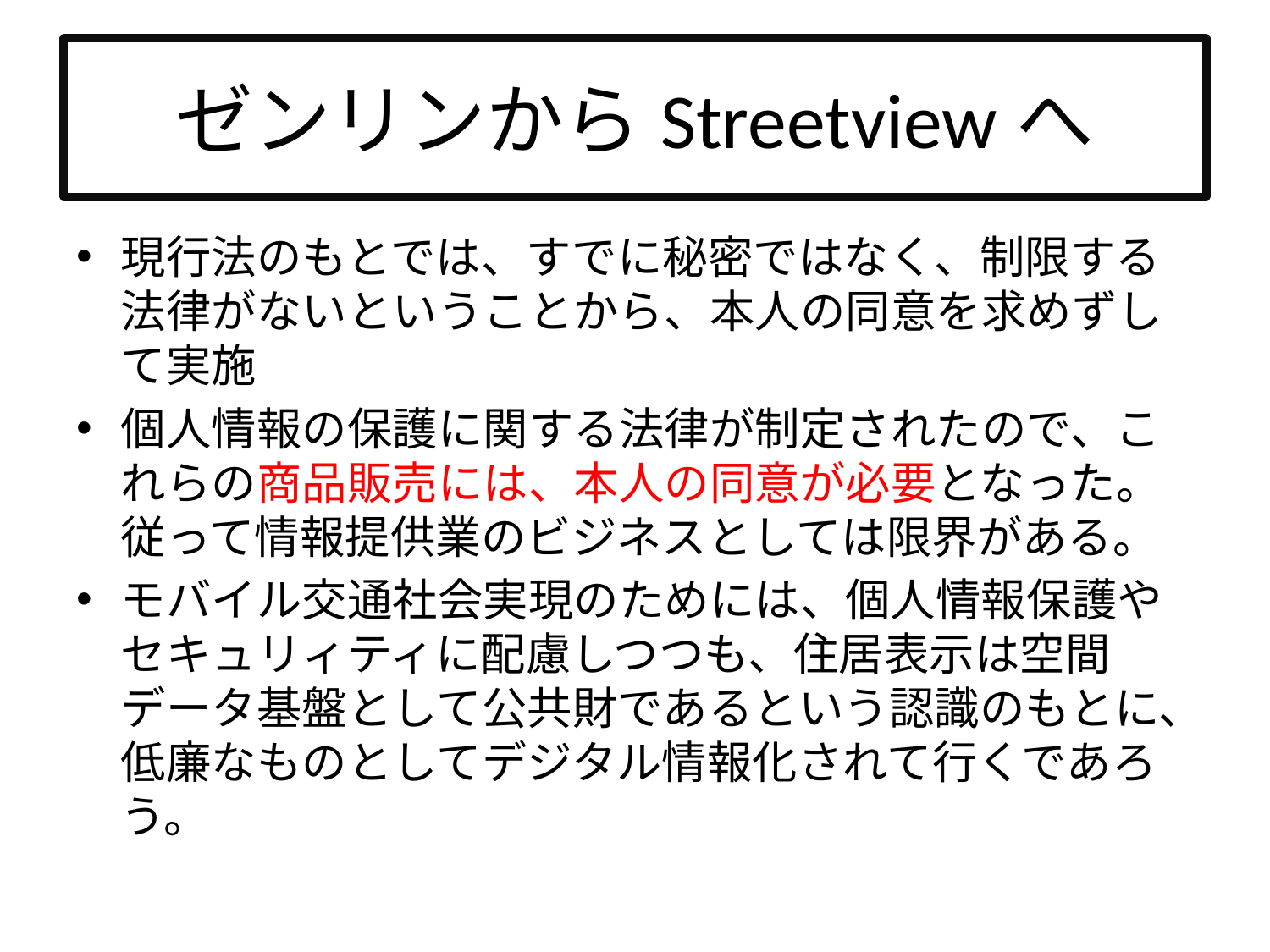

# ゼンリンからStreetviewへ
現行法のもとでは、すでに秘密ではなく、制限する法律がないということから、本人の同意を求めずして実施
個人情報の保護に関する法律が制定されたので、これらの商品販売には、本人の同意が必要となった。従って情報提供業のビジネスとしては限界がある。
モバイル交通社会実現のためには、個人情報保護やセキュリィティに配慮しつつも、住居表示は空間データ基盤として公共財であるという認識のもとに、低廉なものとしてデジタル情報化されて行くであろう。